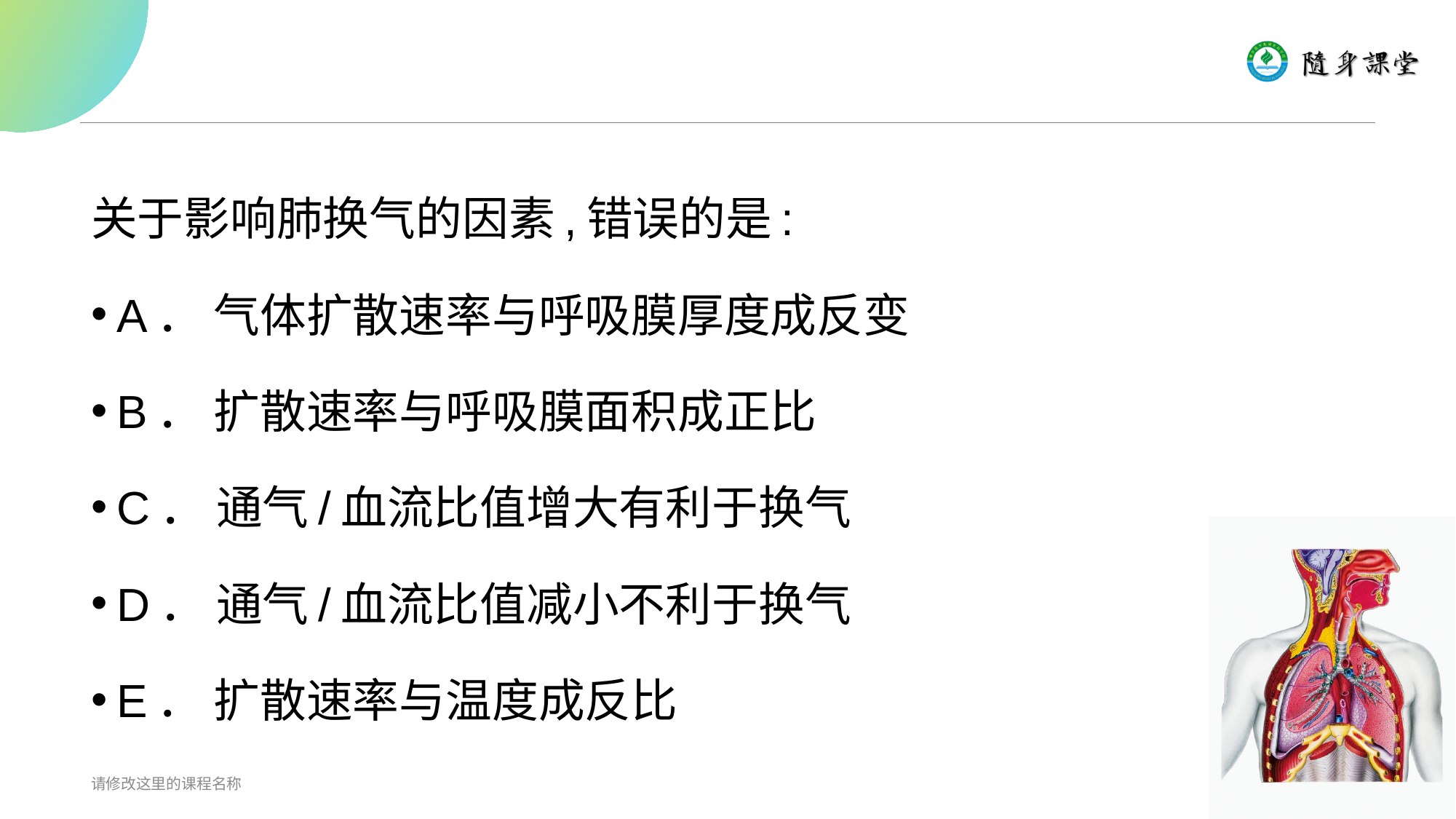

#
关于影响肺换气的因素,错误的是:
A． 气体扩散速率与呼吸膜厚度成反变
B． 扩散速率与呼吸膜面积成正比
C． 通气/血流比值增大有利于换气
D． 通气/血流比值减小不利于换气
E． 扩散速率与温度成反比
请修改这里的课程名称
76